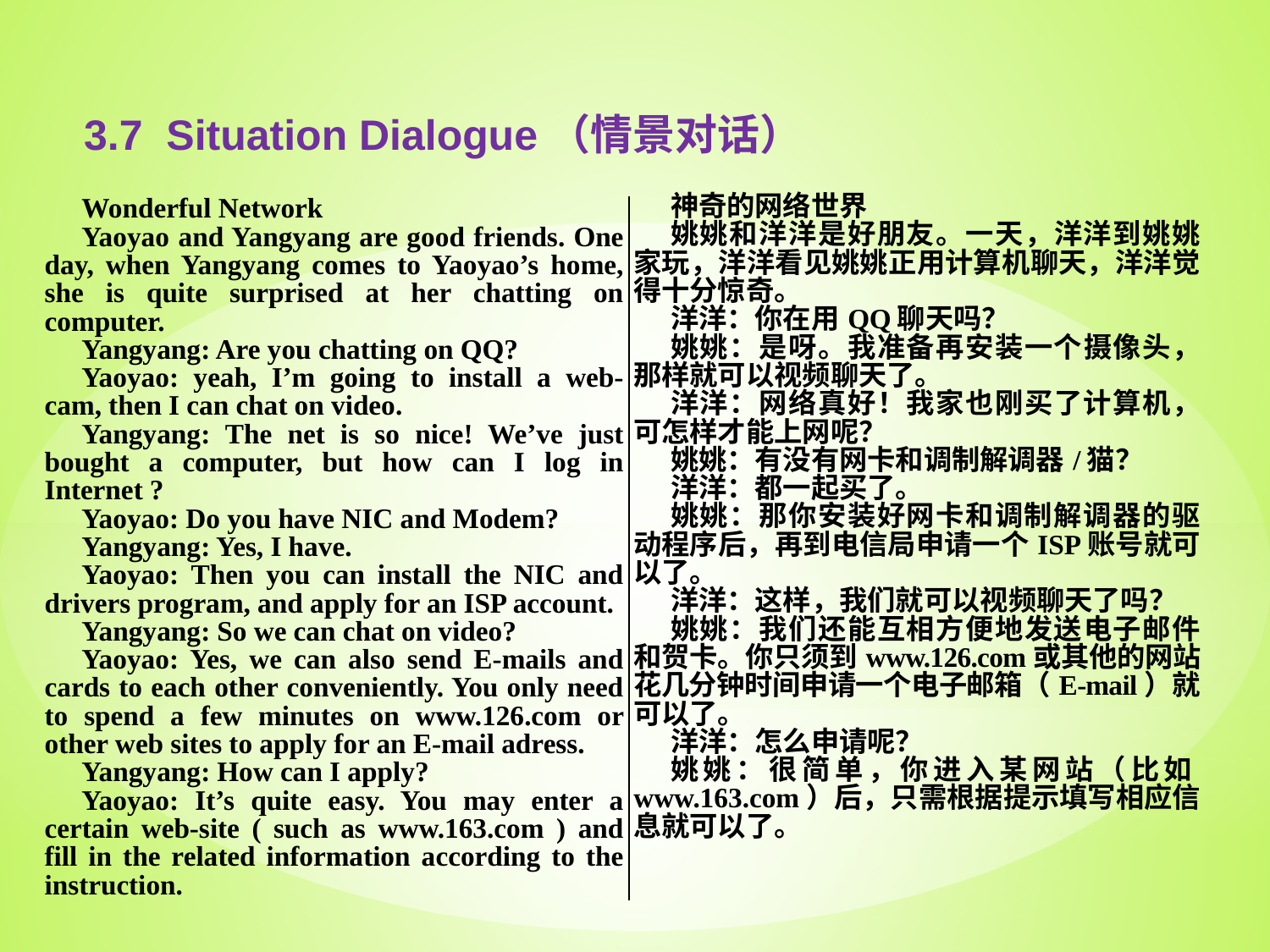

3.7  Situation Dialogue（情景对话）

| Wonderful Network Yaoyao and Yangyang are good friends. One day, when Yangyang comes to Yaoyao’s home, she is quite surprised at her chatting on computer. Yangyang: Are you chatting on QQ? Yaoyao: yeah, I’m going to install a web-cam, then I can chat on video. Yangyang: The net is so nice! We’ve just bought a computer, but how can I log in Internet ? Yaoyao: Do you have NIC and Modem? Yangyang: Yes, I have. Yaoyao: Then you can install the NIC and drivers program, and apply for an ISP account. Yangyang: So we can chat on video? Yaoyao: Yes, we can also send E-mails and cards to each other conveniently. You only need to spend a few minutes on www.126.com or other web sites to apply for an E-mail adress. Yangyang: How can I apply? Yaoyao: It’s quite easy. You may enter a certain web-site ( such as www.163.com ) and fill in the related information according to the instruction. | 神奇的网络世界 姚姚和洋洋是好朋友。一天，洋洋到姚姚家玩，洋洋看见姚姚正用计算机聊天，洋洋觉得十分惊奇。 洋洋：你在用QQ聊天吗？ 姚姚：是呀。我准备再安装一个摄像头，那样就可以视频聊天了。 洋洋：网络真好！我家也刚买了计算机，可怎样才能上网呢？ 姚姚：有没有网卡和调制解调器/猫？ 洋洋：都一起买了。 姚姚：那你安装好网卡和调制解调器的驱动程序后，再到电信局申请一个ISP账号就可以了。 洋洋：这样，我们就可以视频聊天了吗？ 姚姚：我们还能互相方便地发送电子邮件和贺卡。你只须到www.126.com或其他的网站花几分钟时间申请一个电子邮箱（E-mail）就可以了。 洋洋：怎么申请呢？ 姚姚：很简单，你进入某网站（比如www.163.com）后，只需根据提示填写相应信息就可以了。 |
| --- | --- |